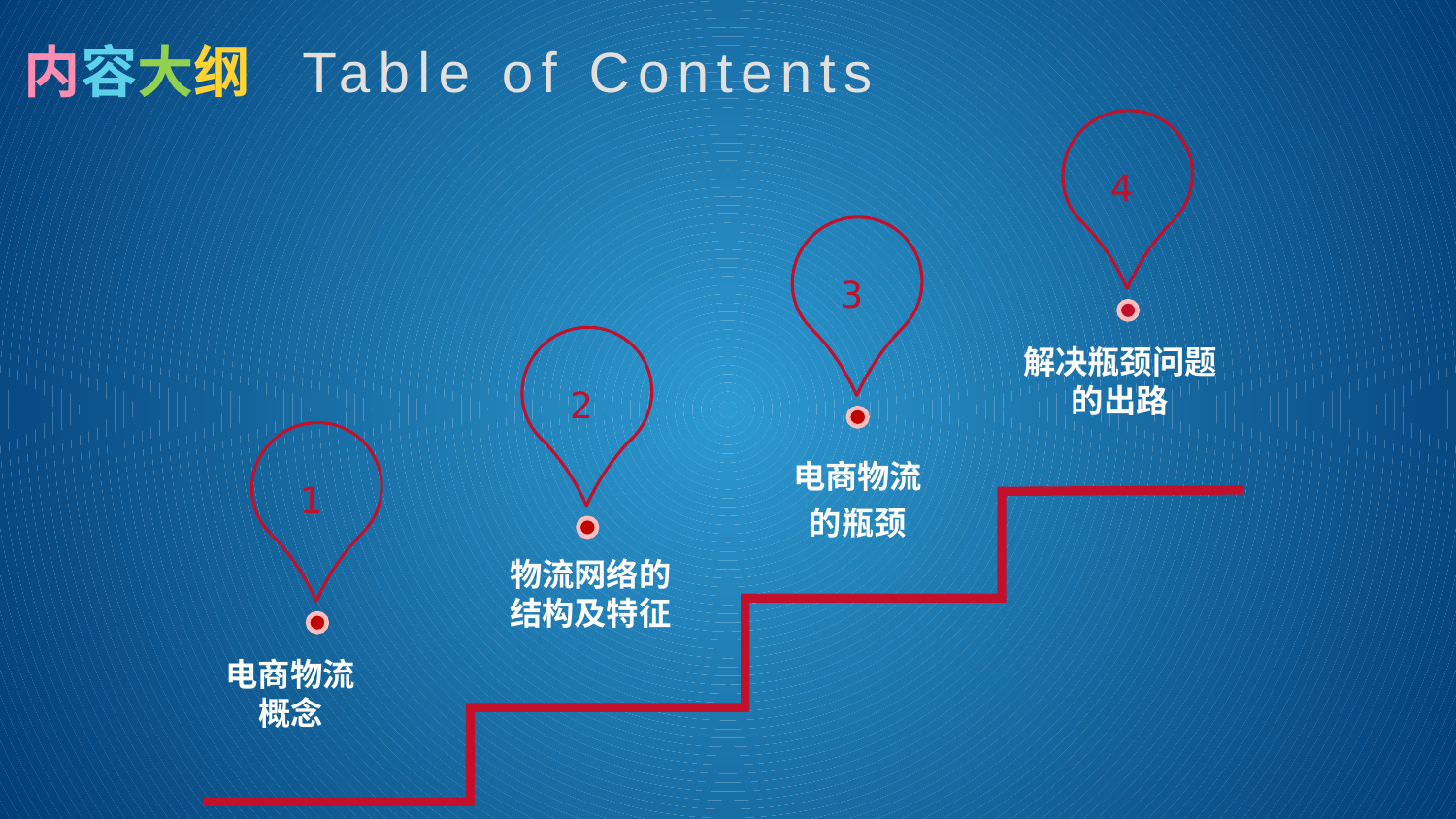

# 内容大纲   Table of Contents

4

3

解决瓶颈问题 的出路
2

电商物流
的瓶颈
1

物流网络的
结构及特征

电商物流概念